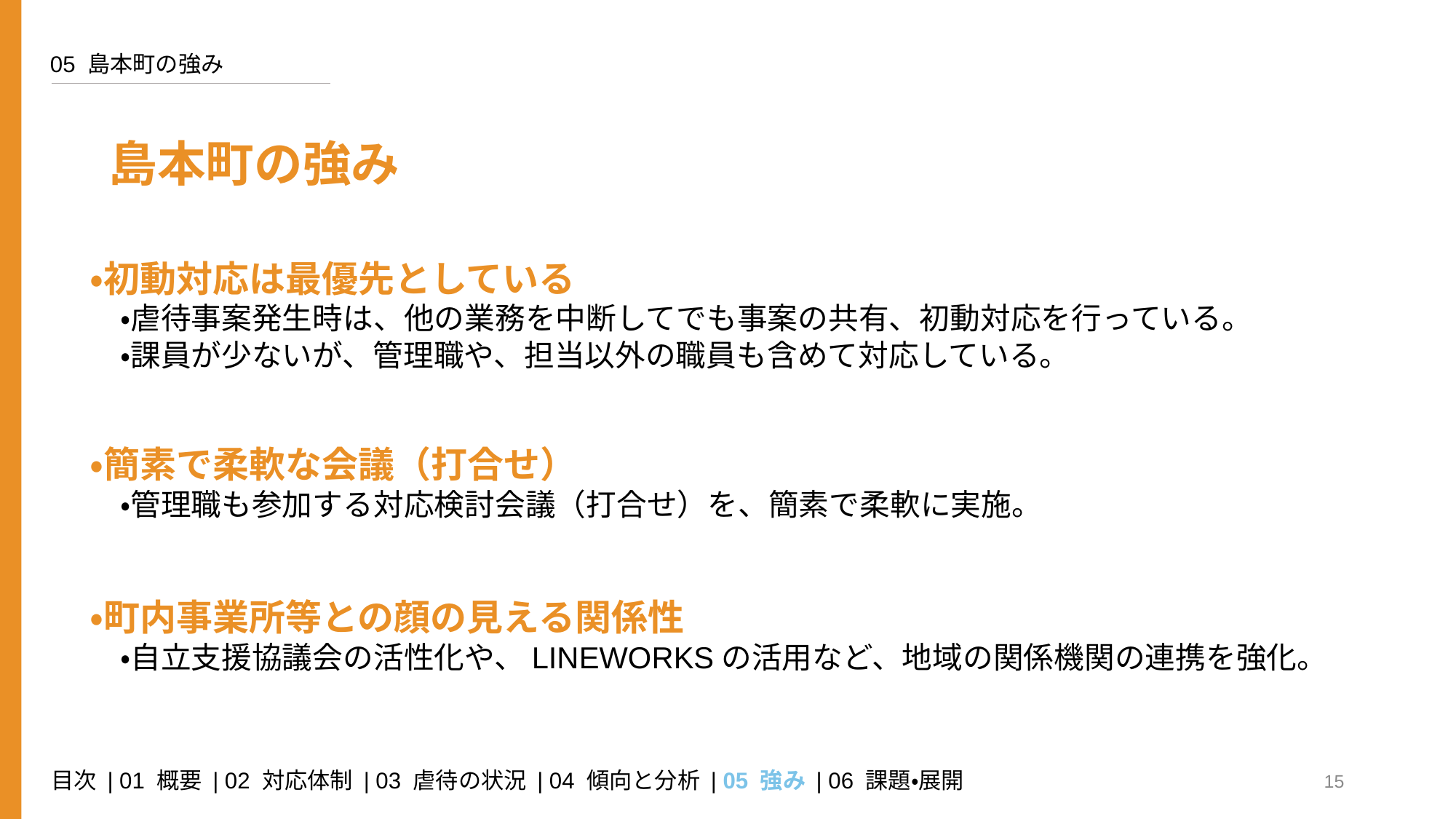

05 島本町の強み
島本町の強み
・初動対応は最優先としている
　・虐待事案発生時は、他の業務を中断してでも事案の共有、初動対応を行っている。
　・課員が少ないが、管理職や、担当以外の職員も含めて対応している。

・簡素で柔軟な会議（打合せ）
　・管理職も参加する対応検討会議（打合せ）を、簡素で柔軟に実施。

・町内事業所等との顔の見える関係性
　・自立支援協議会の活性化や、LINEWORKSの活用など、地域の関係機関の連携を強化。

15
 目次 | 01 概要 | 02 対応体制 | 03 虐待の状況 | 04 傾向と分析 | 05 強み | 06 課題・展開